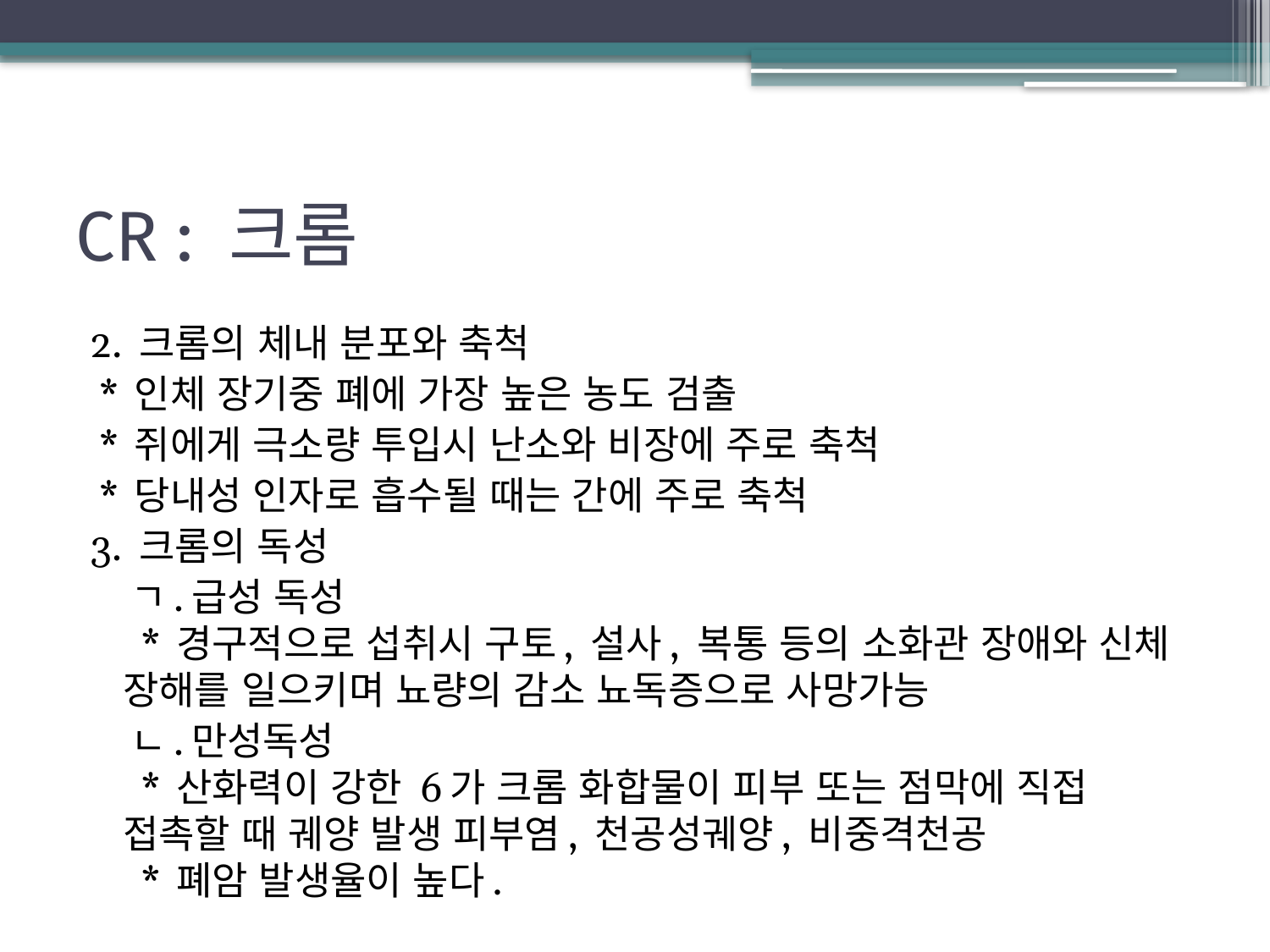

# CR : 크롬
2. 크롬의 체내 분포와 축척
 * 인체 장기중 폐에 가장 높은 농도 검출
 * 쥐에게 극소량 투입시 난소와 비장에 주로 축척
 * 당내성 인자로 흡수될 때는 간에 주로 축척
3. 크롬의 독성
   ㄱ.급성 독성
 * 경구적으로 섭취시 구토, 설사, 복통 등의 소화관 장애와 신체 장해를 일으키며 뇨량의 감소 뇨독증으로 사망가능
   ㄴ.만성독성
 * 산화력이 강한 6가 크롬 화합물이 피부 또는 점막에 직접 접촉할 때 궤양 발생 피부염, 천공성궤양, 비중격천공
 * 폐암 발생율이 높다.